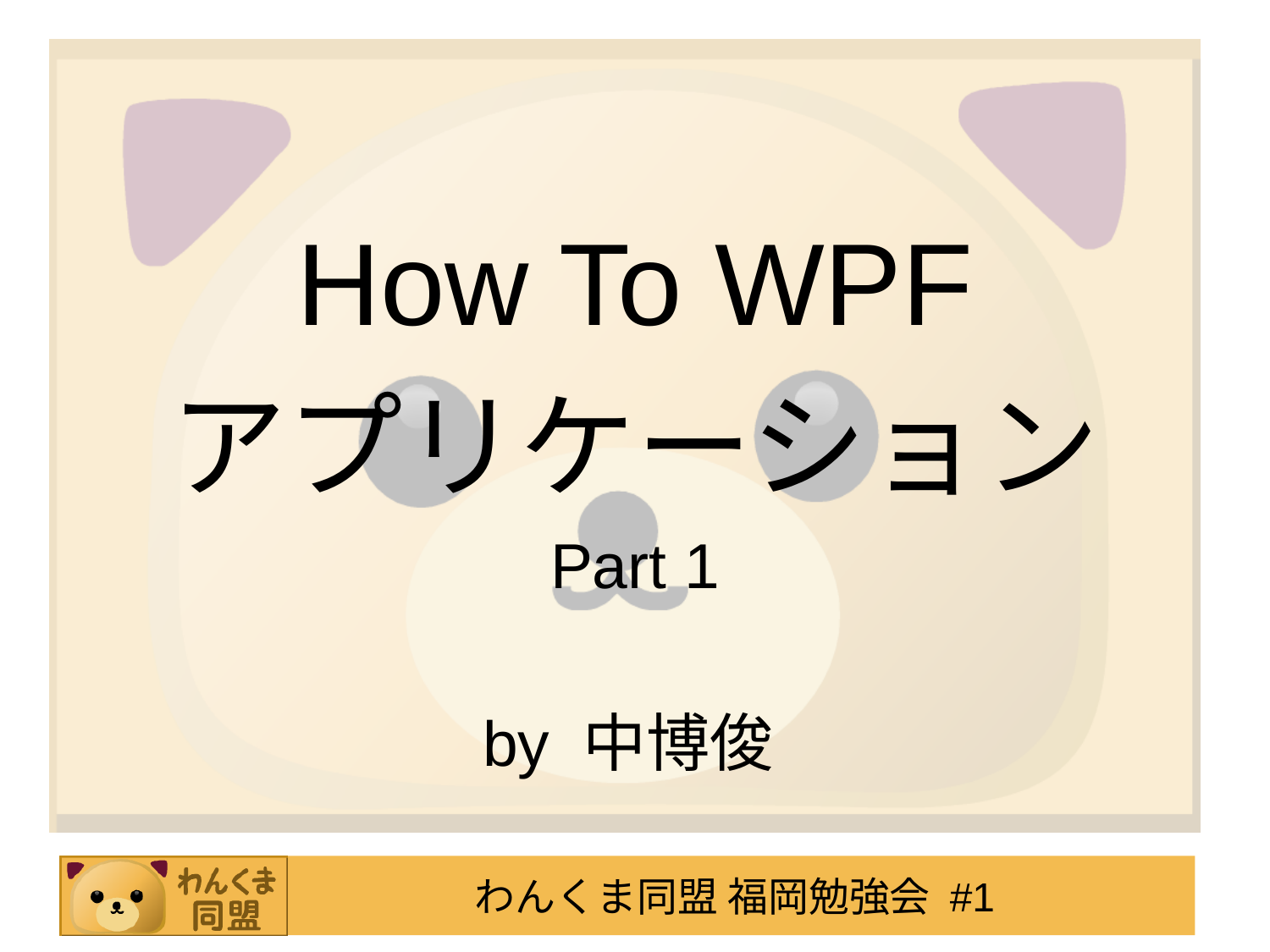

#

How To WPF
アプリケーション
Part 1

by 中博俊